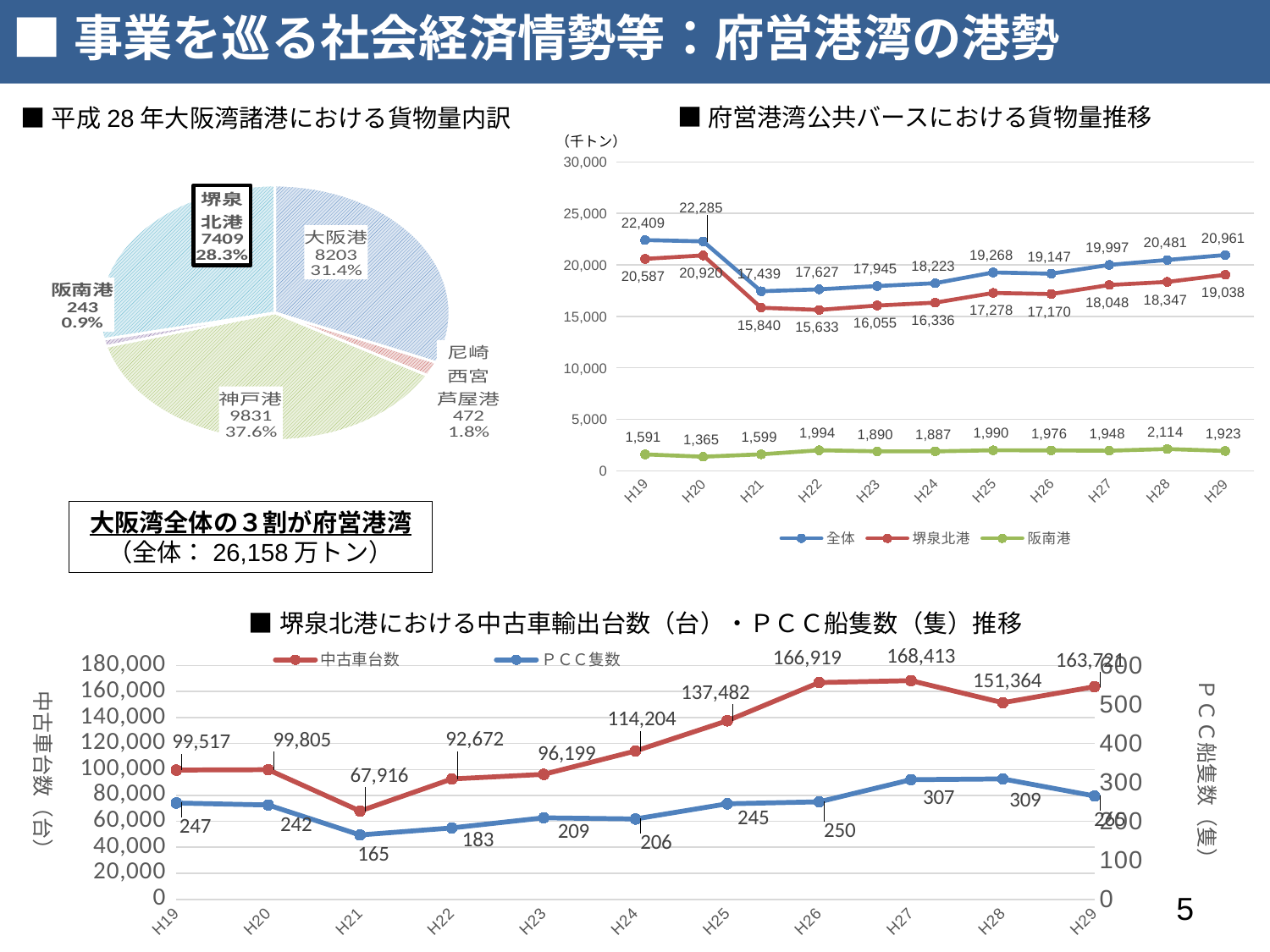

■事業を巡る社会経済情勢等：府営港湾の港勢
■府営港湾公共バースにおける貨物量推移

■平成28年大阪湾諸港における貨物量内訳
（千トン）

### Chart

| Category | 全体 | 堺泉北港 | 阪南港 |
|---|---|---|---|
| H19 | 22409.0 | 20587.0 | 1591.0 |
| H20 | 22285.0 | 20920.0 | 1365.0 |
| H21 | 17439.0 | 15840.0 | 1599.0 |
| H22 | 17627.0 | 15633.0 | 1994.0 |
| H23 | 17945.0 | 16055.0 | 1890.0 |
| H24 | 18223.0 | 16336.0 | 1887.0 |
| H25 | 19268.0 | 17278.0 | 1990.0 |
| H26 | 19147.0 | 17170.0 | 1976.0 |
| H27 | 19997.0 | 18048.0 | 1948.0 |
| H28 | 20481.0 | 18347.0 | 2114.0 |
| H29 | 20961.0 | 19038.0 | 1923.0 |

### Chart

| Category | 売上高 | 列1 |
|---|---|---|
| 大阪港 | 8203.0 | 8203.0 |
| 尼崎西宮芦屋港 | 472.0 | 472.0 |
| 神戸港 | 9831.0 | 9831.0 |
| 阪南港 | 243.0 | 243.0 |
| 堺泉北港 | 7409.0 | 7409.0 |
大阪湾全体の３割が府営港湾
（全体：26,158万トン）
■堺泉北港における中古車輸出台数（台）・ＰＣＣ船隻数（隻）推移

### Chart

| Category | 中古車台数 | ＰＣＣ隻数 |
|---|---|---|
| H19 | 99517.0 | 247.0 |
| H20 | 99805.0 | 242.0 |
| H21 | 67916.0 | 165.0 |
| H22 | 92672.0 | 183.0 |
| H23 | 96199.0 | 209.0 |
| H24 | 114204.0 | 206.0 |
| H25 | 137482.0 | 245.0 |
| H26 | 166919.0 | 250.0 |
| H27 | 168413.0 | 307.0 |
| H28 | 151364.0 | 309.0 |
| H29 | 163721.0 | 265.0 |
5